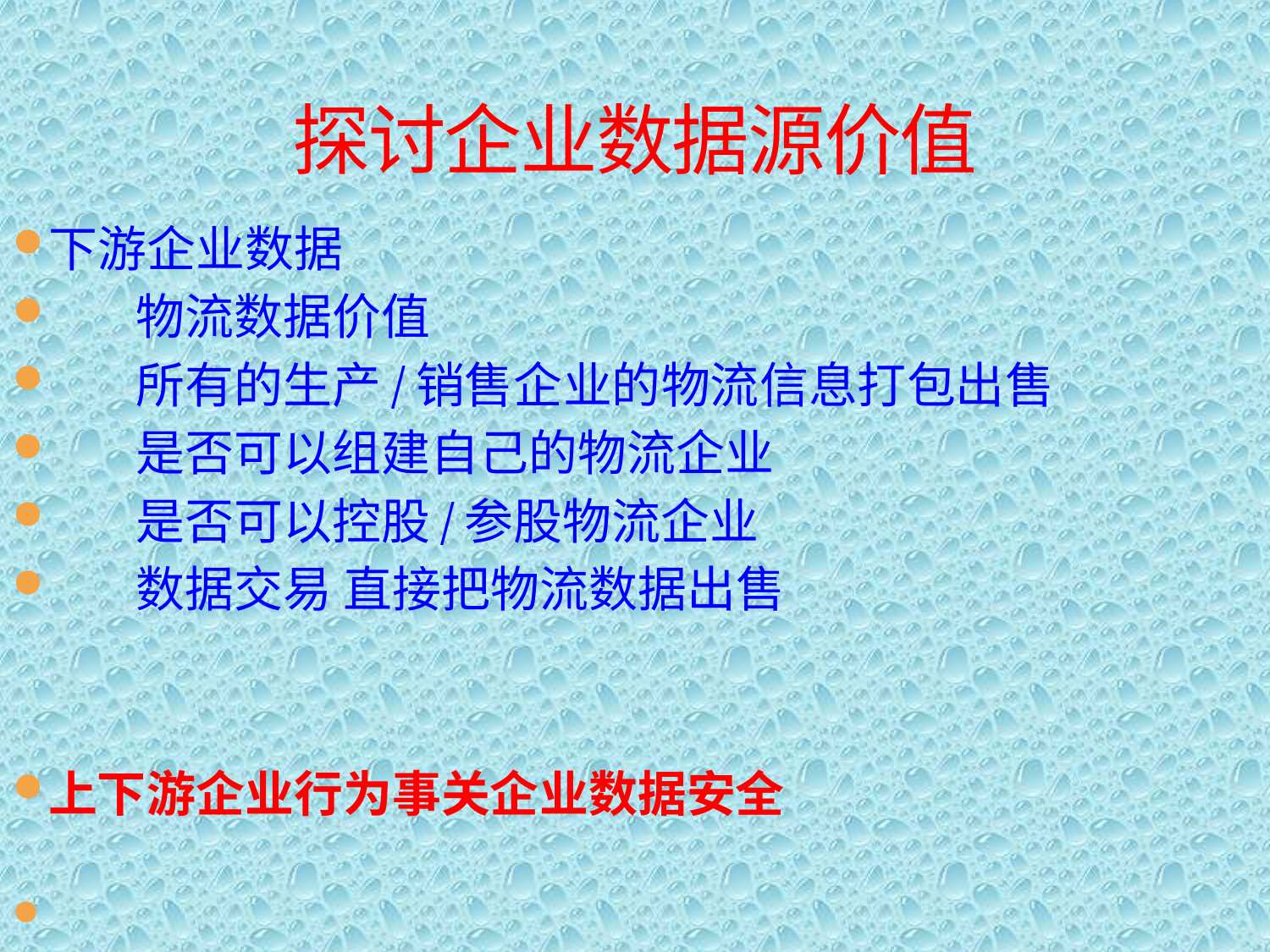

# 探讨企业数据源价值
下游企业数据
       物流数据价值
       所有的生产/销售企业的物流信息打包出售
       是否可以组建自己的物流企业
       是否可以控股/参股物流企业
       数据交易 直接把物流数据出售

上下游企业行为事关企业数据安全